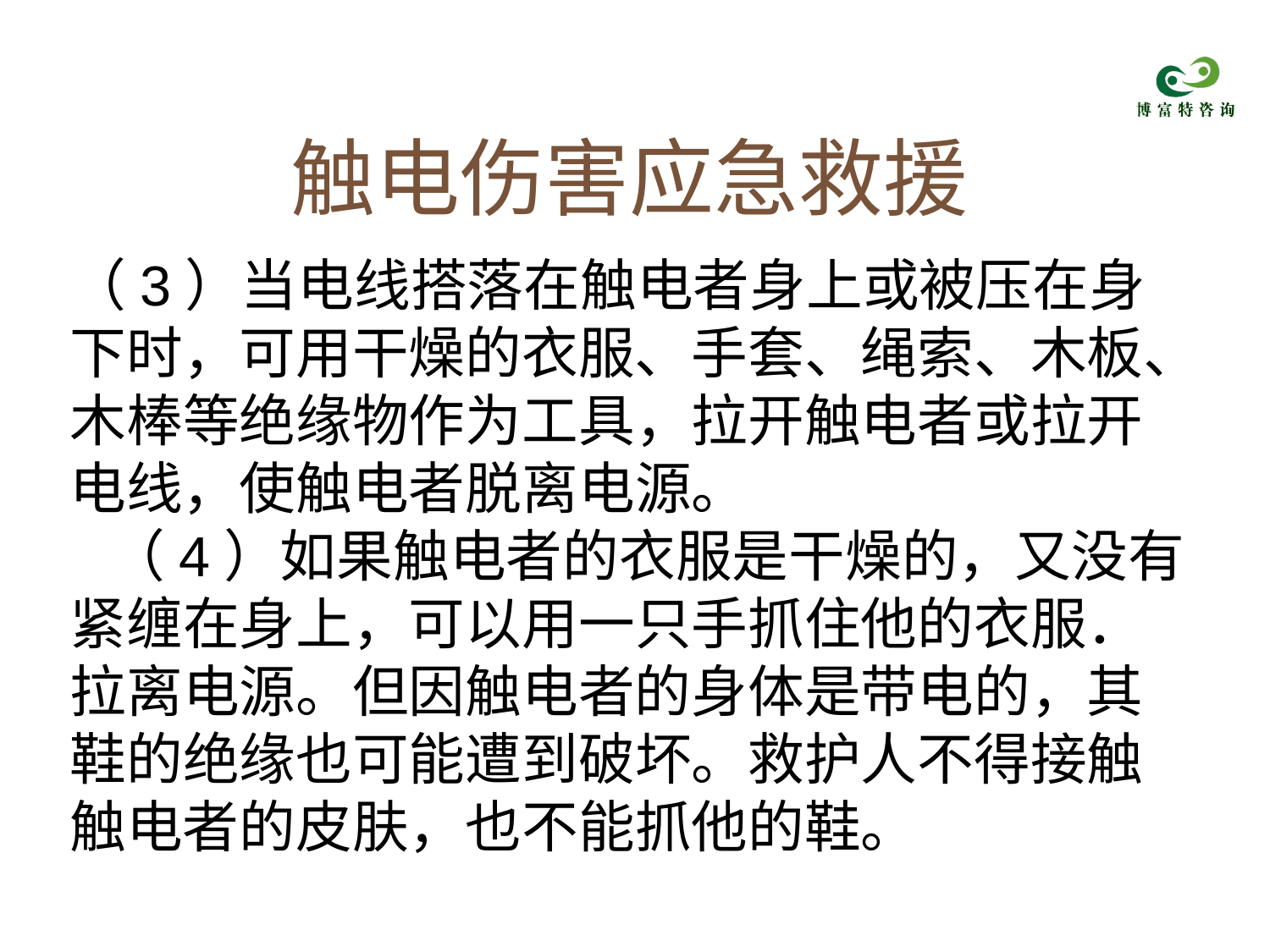

触电伤害应急救援
（3）当电线搭落在触电者身上或被压在身下时，可用干燥的衣服、手套、绳索、木板、木棒等绝缘物作为工具，拉开触电者或拉开电线，使触电者脱离电源。
  （4）如果触电者的衣服是干燥的，又没有紧缠在身上，可以用一只手抓住他的衣服．拉离电源。但因触电者的身体是带电的，其鞋的绝缘也可能遭到破坏。救护人不得接触触电者的皮肤，也不能抓他的鞋。